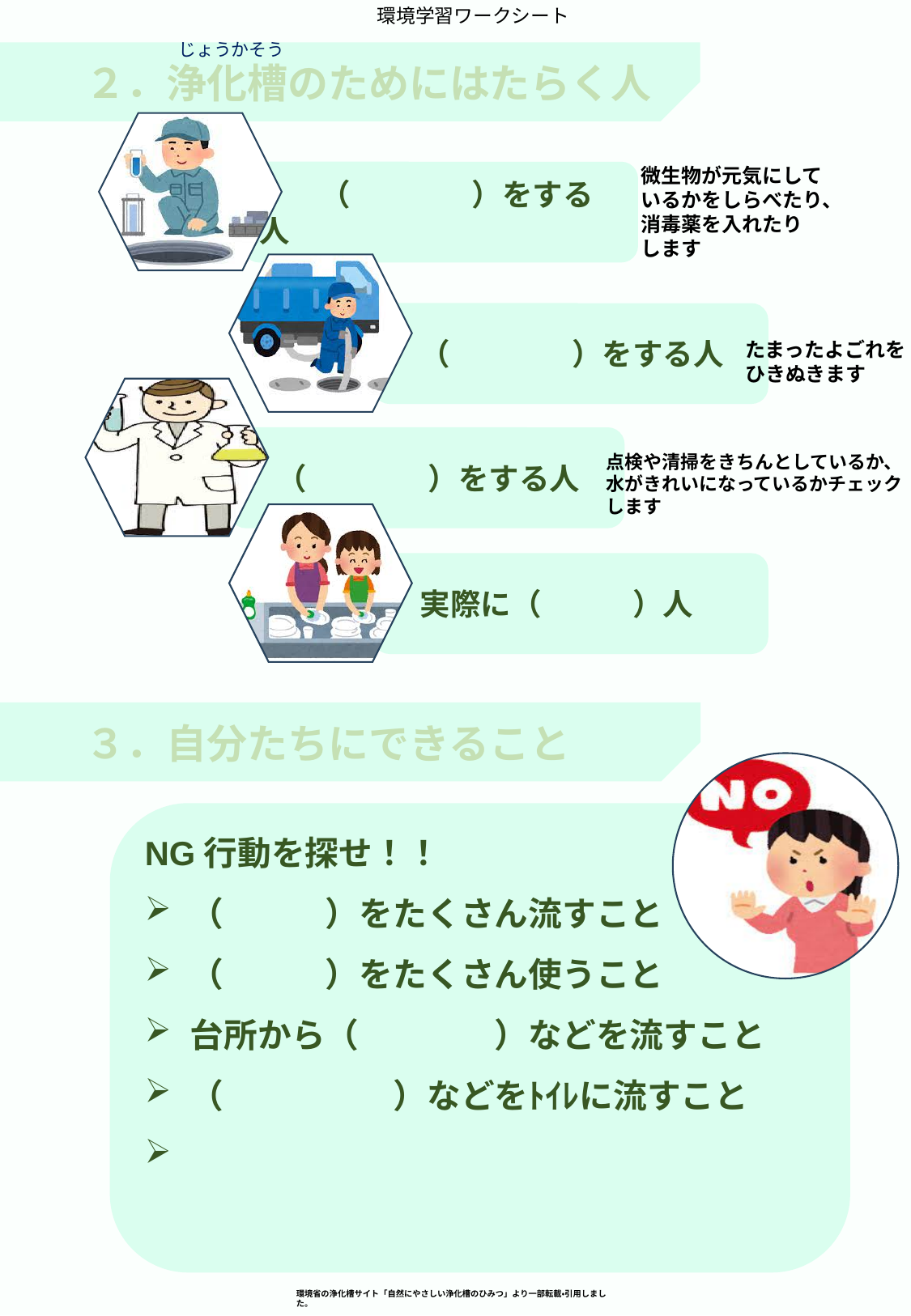

環境学習ワークシート
じょうかそう

２．浄化槽のためにはたらく人

微生物が元気にして
いるかをしらべたり、
消毒薬を入れたり
します
　　（　　　　）をする人

　（　　　　）をする人
たまったよごれを
ひきぬきます

　（　　　　）をする人
点検や清掃をきちんとしているか、水がきれいになっているかチェックします

　実際に（　　　）人

３．自分たちにできること

NG行動を探せ！！
（　　　）をたくさん流すこと
（　　　）をたくさん使うこと
台所から（　　　　）などを流すこと
（　　　　　）などをﾄｲﾚに流すこと

環境省の浄化槽サイト「自然にやさしい浄化槽のひみつ」より一部転載・引用しました。